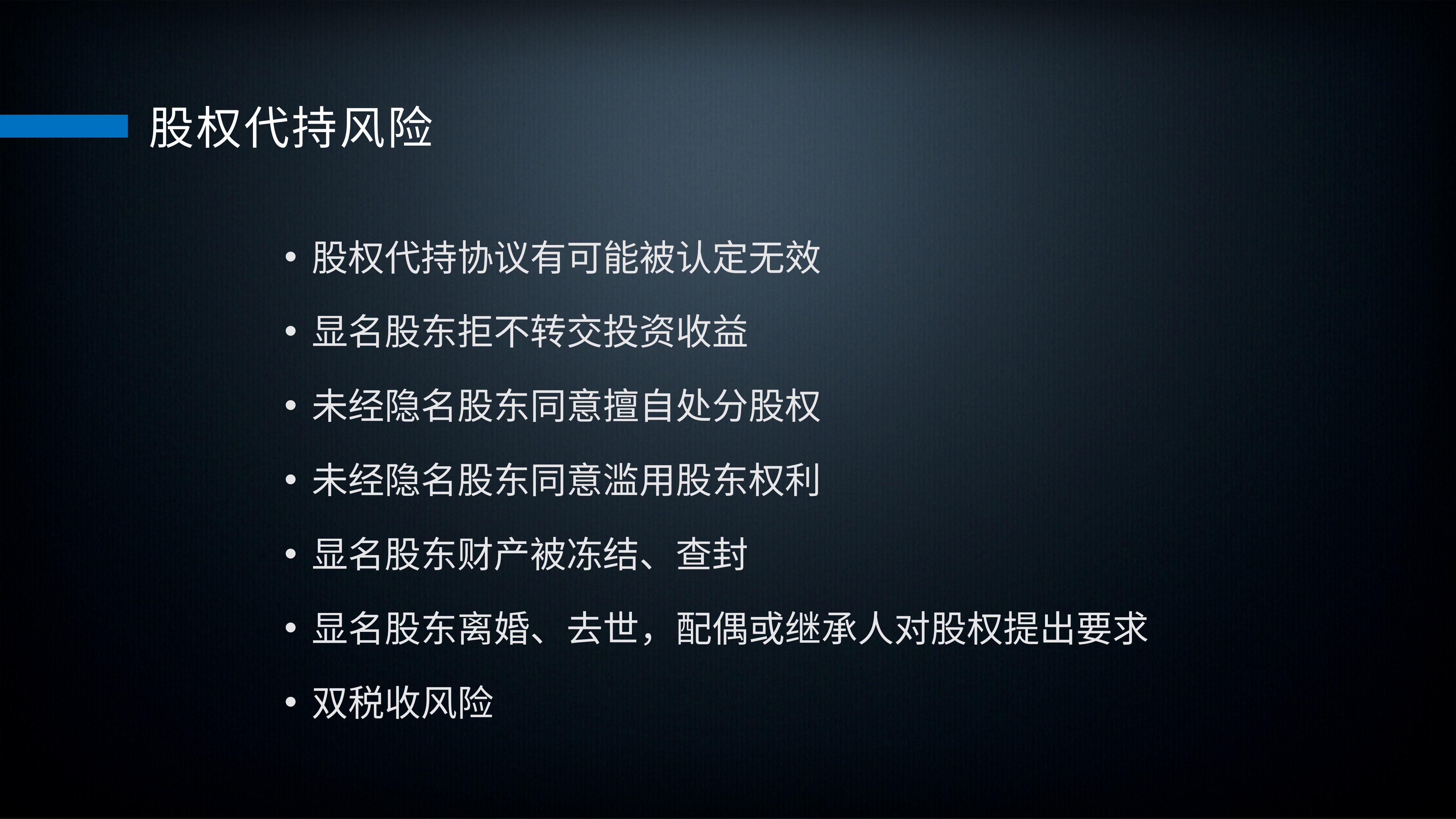

股权代持风险

股权代持协议有可能被认定无效
显名股东拒不转交投资收益
未经隐名股东同意擅自处分股权
未经隐名股东同意滥用股东权利
显名股东财产被冻结、查封
显名股东离婚、去世，配偶或继承人对股权提出要求
双税收风险